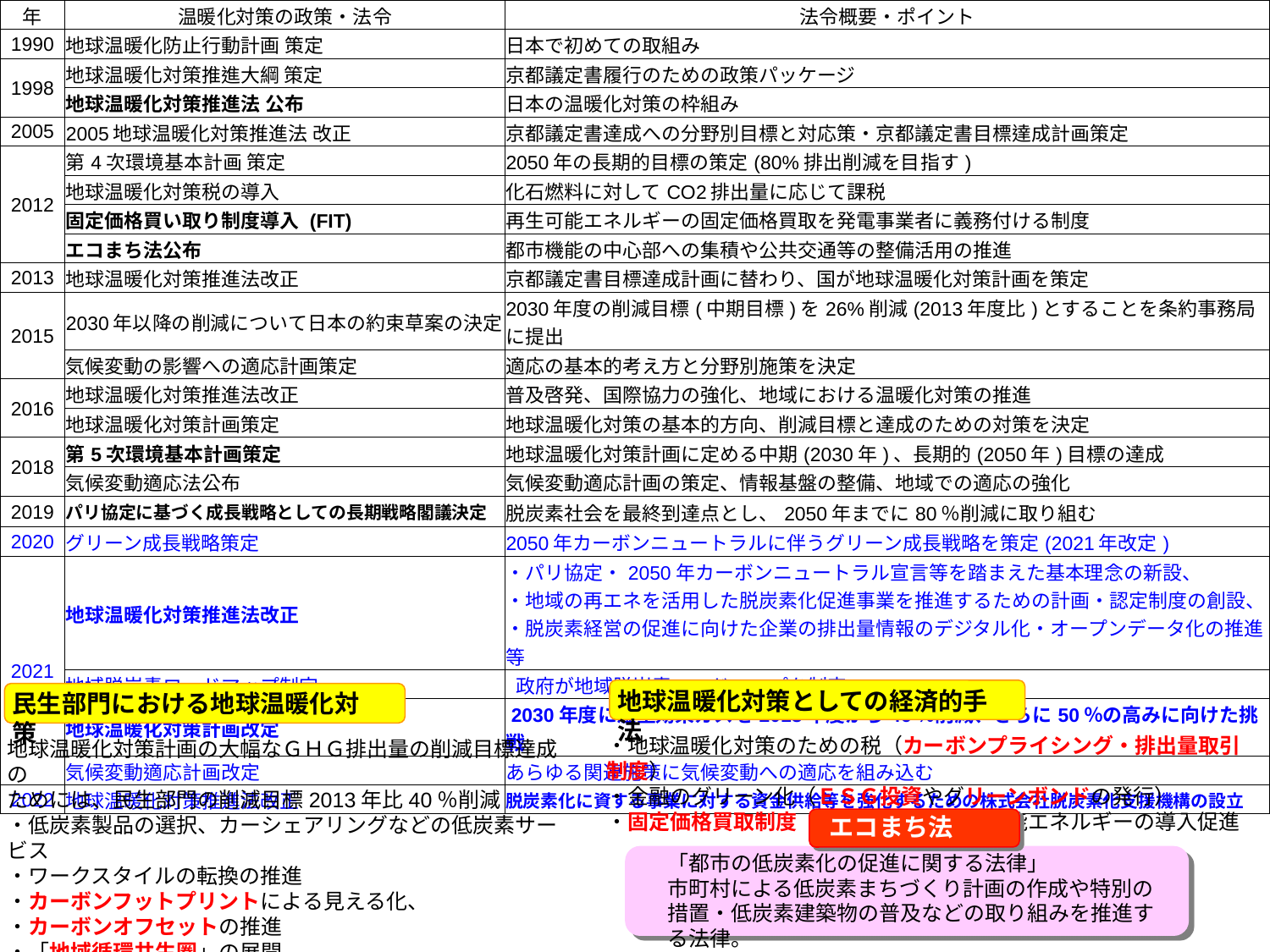

| 年 | 温暖化対策の政策・法令 | 法令概要・ポイント |
| --- | --- | --- |
| 1990 | 地球温暖化防止行動計画 策定 | 日本で初めての取組み |
| 1998 | 地球温暖化対策推進大綱 策定 | 京都議定書履行のための政策パッケージ |
|  | 地球温暖化対策推進法 公布 | 日本の温暖化対策の枠組み |
| 2005 | 2005地球温暖化対策推進法 改正 | 京都議定書達成への分野別目標と対応策・京都議定書目標達成計画策定 |
| 2012 | 第4次環境基本計画 策定 | 2050年の長期的目標の策定(80%排出削減を目指す) |
|  | 地球温暖化対策税の導入 | 化石燃料に対してCO2排出量に応じて課税 |
|  | 固定価格買い取り制度導入 (FIT) | 再生可能エネルギーの固定価格買取を発電事業者に義務付ける制度 |
|  | エコまち法公布 | 都市機能の中心部への集積や公共交通等の整備活用の推進 |
| 2013 | 地球温暖化対策推進法改正 | 京都議定書目標達成計画に替わり、国が地球温暖化対策計画を策定 |
| 2015 | 2030年以降の削減について日本の約束草案の決定 | 2030年度の削減目標(中期目標)を26%削減(2013年度比)とすることを条約事務局に提出 |
|  | 気候変動の影響への適応計画策定 | 適応の基本的考え方と分野別施策を決定 |
| 2016 | 地球温暖化対策推進法改正 | 普及啓発、国際協力の強化、地域における温暖化対策の推進 |
|  | 地球温暖化対策計画策定 | 地球温暖化対策の基本的方向、削減目標と達成のための対策を決定 |
| 2018 | 第5次環境基本計画策定 | 地球温暖化対策計画に定める中期(2030年)、長期的(2050年)目標の達成 |
|  | 気候変動適応法公布 | 気候変動適応計画の策定、情報基盤の整備、地域での適応の強化 |
| 2019 | パリ協定に基づく成長戦略としての長期戦略閣議決定 | 脱炭素社会を最終到達点とし、2050年までに80％削減に取り組む |
| 2020 | グリーン成長戦略策定 | 2050年カーボンニュートラルに伴うグリーン成長戦略を策定(2021年改定) |
| 2021 | 地球温暖化対策推進法改正 | ・パリ協定・2050年カーボンニュートラル宣言等を踏まえた基本理念の新設、 ・地域の再エネを活用した脱炭素化促進事業を推進するための計画・認定制度の創設、 ・脱炭素経営の促進に向けた企業の排出量情報のデジタル化・オープンデータ化の推進等 |
|  | 地域脱炭素ロードマップ制定 | 政府が地域脱炭素ロードマップを制定 |
|  | 地球温暖化対策計画改定 | 2030年度に温室効果ガスを2013年度から46％削減、さらに50％の高みに向けた挑戦 |
|  | 気候変動適応計画改定 | あらゆる関連施策に気候変動への適応を組み込む |
| 2022 | 地球温暖化対策推進法改正 | 脱炭素化に資する事業に対する資金供給等を強化するための株式会社脱炭素化支援機構の設立 |
地球温暖化対策としての経済的手法

民生部門における地球温暖化対策

・地球温暖化対策のための税（カーボンプライシング・排出量取引制度）
・金融のグリーン化（ＥＳＧ投資やグリーンボンドの発行）
・固定価格買取制度（FIT）による再生可能エネルギーの導入促進
地球温暖化対策計画の大幅なＧＨＧ排出量の削減目標達成の
ためには、民生部門の削減目標2013年比40％削減
・低炭素製品の選択、カーシェアリングなどの低炭素サービス
・ワークスタイルの転換の推進
・カーボンフットプリントによる見える化、
・カーボンオフセットの推進
・「地域循環共生圏」の展開
エコまち法

「都市の低炭素化の促進に関する法律」
市町村による低炭素まちづくり計画の作成や特別の措置・低炭素建築物の普及などの取り組みを推進する法律。